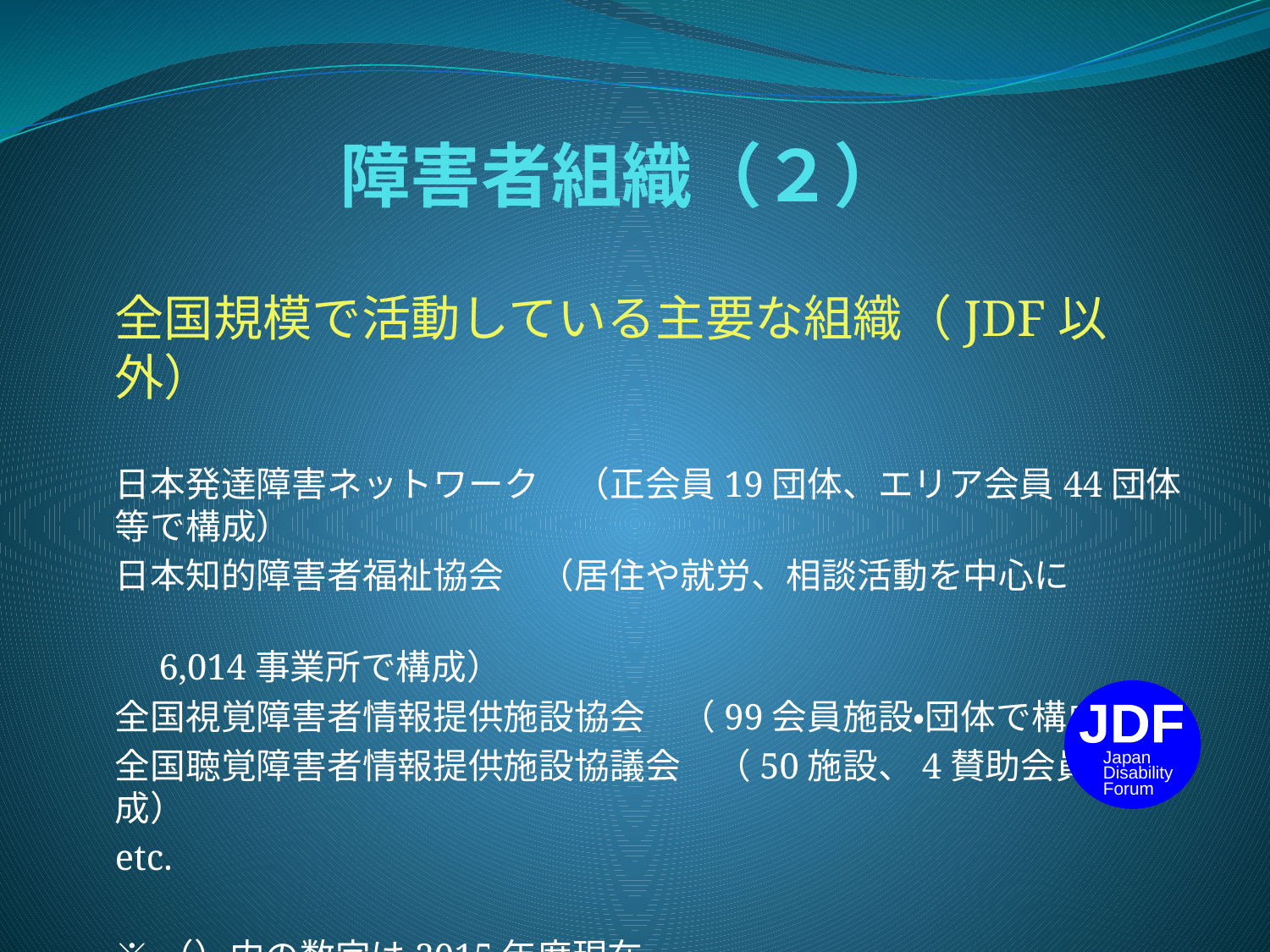

# 障害者組織（２）
全国規模で活動している主要な組織（JDF以外）

日本発達障害ネットワーク　（正会員19団体、エリア会員44団体等で構成）
日本知的障害者福祉協会　（居住や就労、相談活動を中心に
　　　　　　　　　　　　　　　　　　　　　　　　　　　　　　　6,014事業所で構成）
全国視覚障害者情報提供施設協会　（99会員施設・団体で構成）
全国聴覚障害者情報提供施設協議会　（50施設、4賛助会員で構成）
etc.

※（）内の数字は2015年度現在

JDF
Japan Disability
Forum